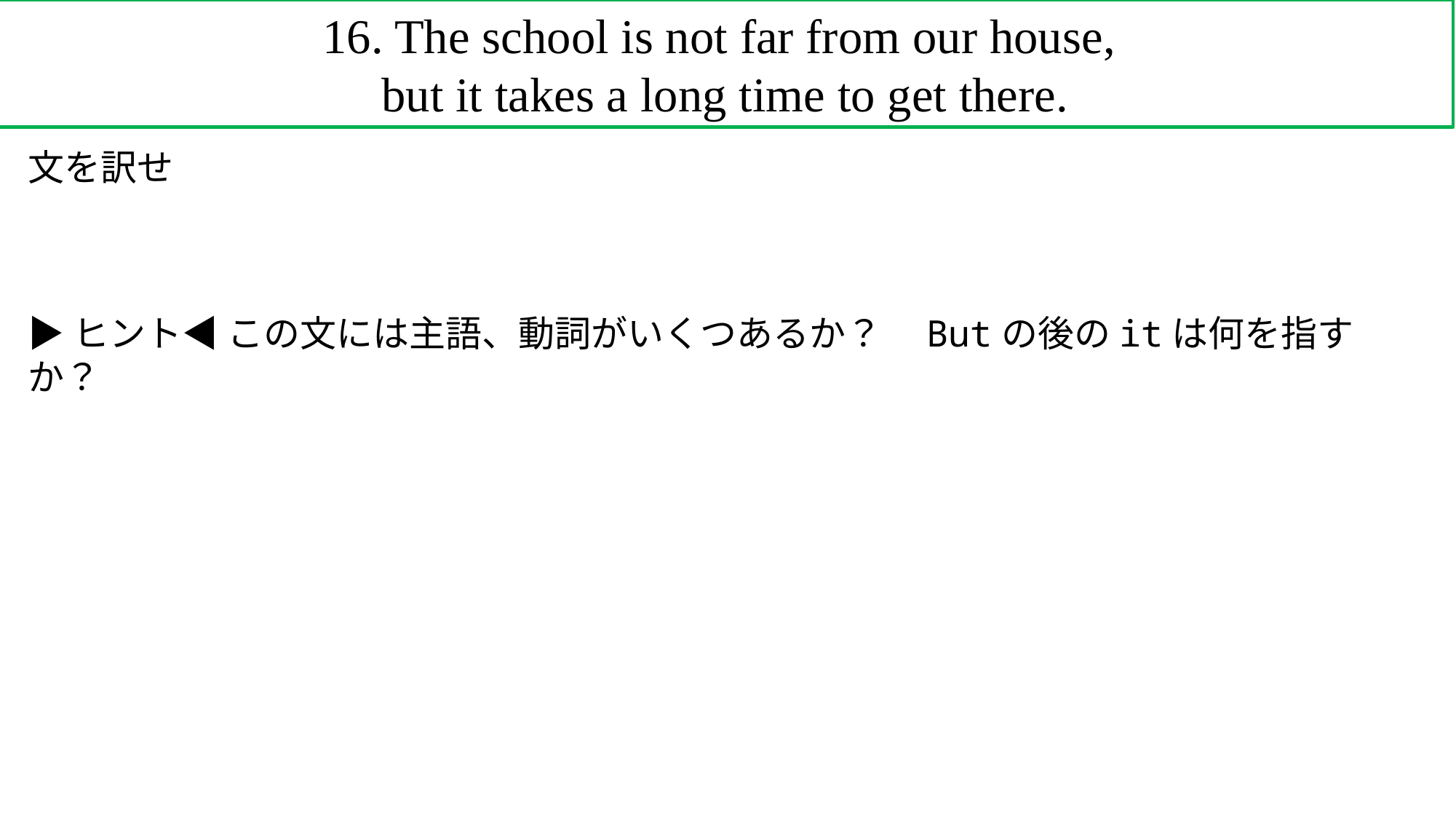

16. The school is not far from our house,
but it takes a long time to get there.
文を訳せ
▶ヒント◀ この文には主語、動詞がいくつあるか？　Butの後のitは何を指すか？